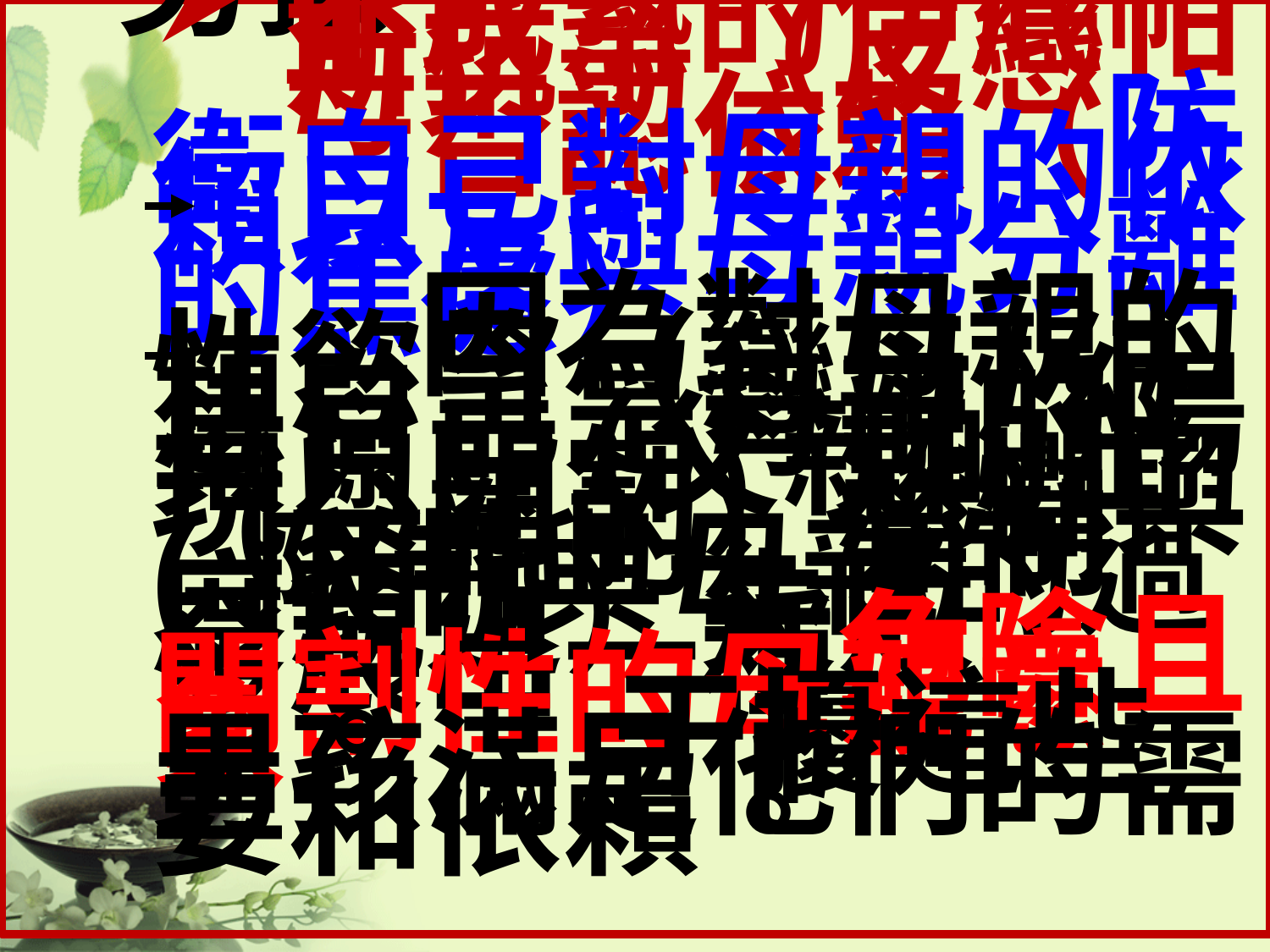

男孩：
不成熟的伊底帕斯抗爭（反戀母）
        否認依賴（防衛自己對母親的依賴以
        及與母親分離的焦慮）
        因為對母親的性慾望（戀母/幻想自己是母親的陽具）-（父親的出現與閹割）恐懼與（父親的）禁制( 限制與母親的過度親近）失敗         發展出一種危險且閹割性的母親意象。      干擾這些男孩滿足他們的需要和依賴。